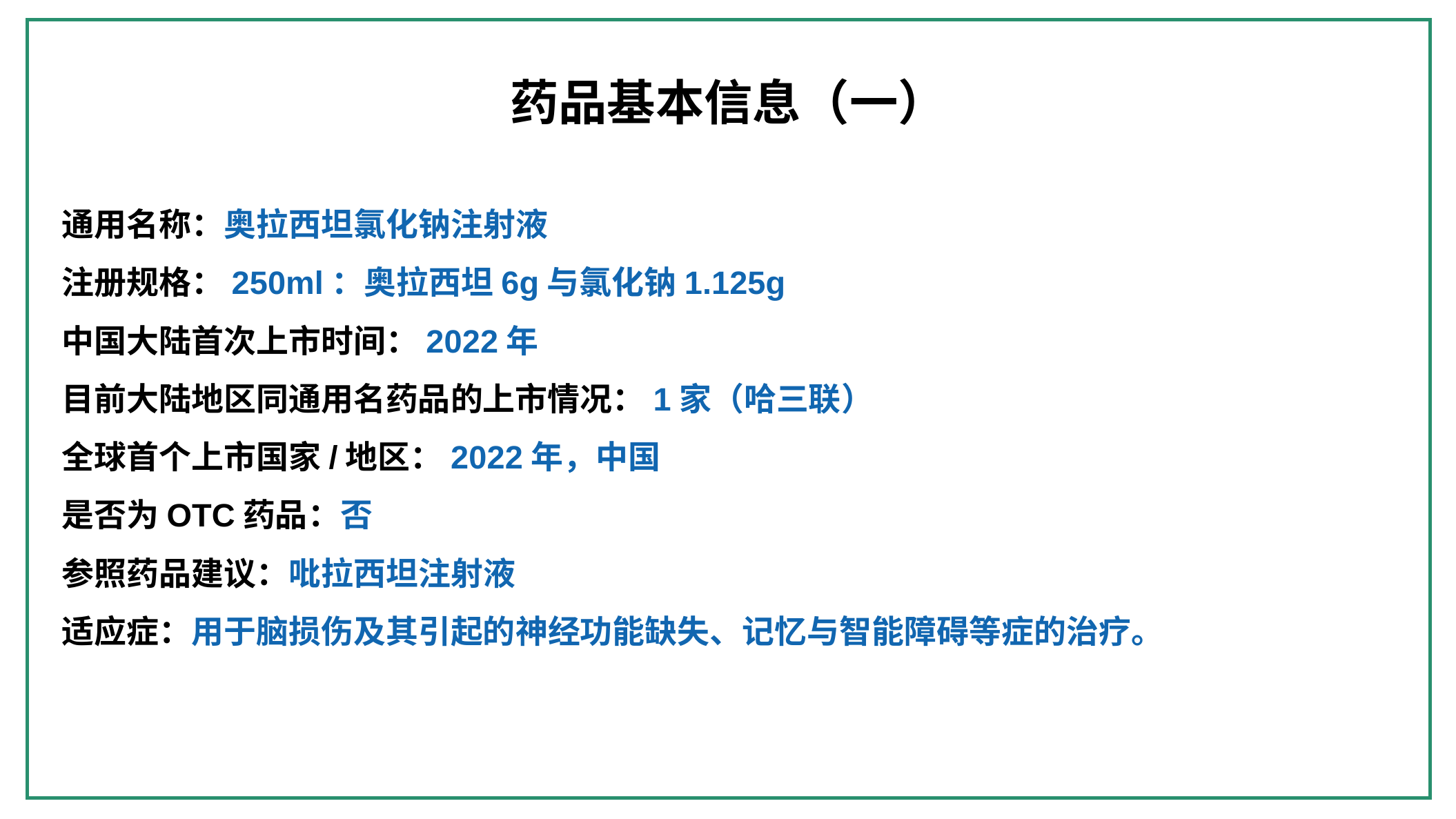

药品基本信息（一）
通用名称：奥拉西坦氯化钠注射液
注册规格：250ml：奥拉西坦6g与氯化钠1.125g
中国大陆首次上市时间：2022年
目前大陆地区同通用名药品的上市情况：1家（哈三联）
全球首个上市国家/地区：2022年，中国
是否为OTC药品：否
参照药品建议：吡拉西坦注射液
适应症：用于脑损伤及其引起的神经功能缺失、记忆与智能障碍等症的治疗。